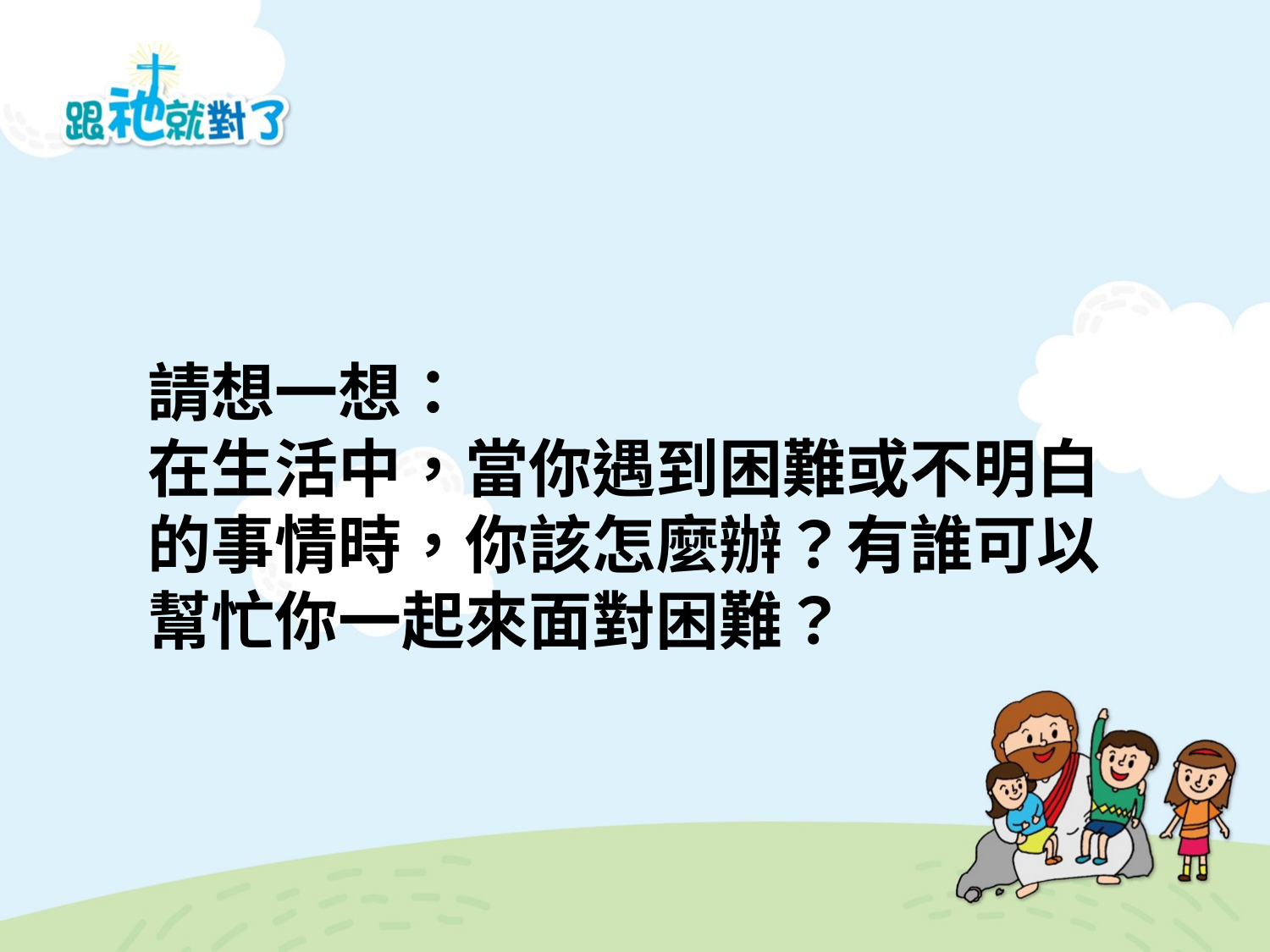

請想一想：
在生活中，當你遇到困難或不明白的事情時，你該怎麼辦？有誰可以幫忙你一起來面對困難？